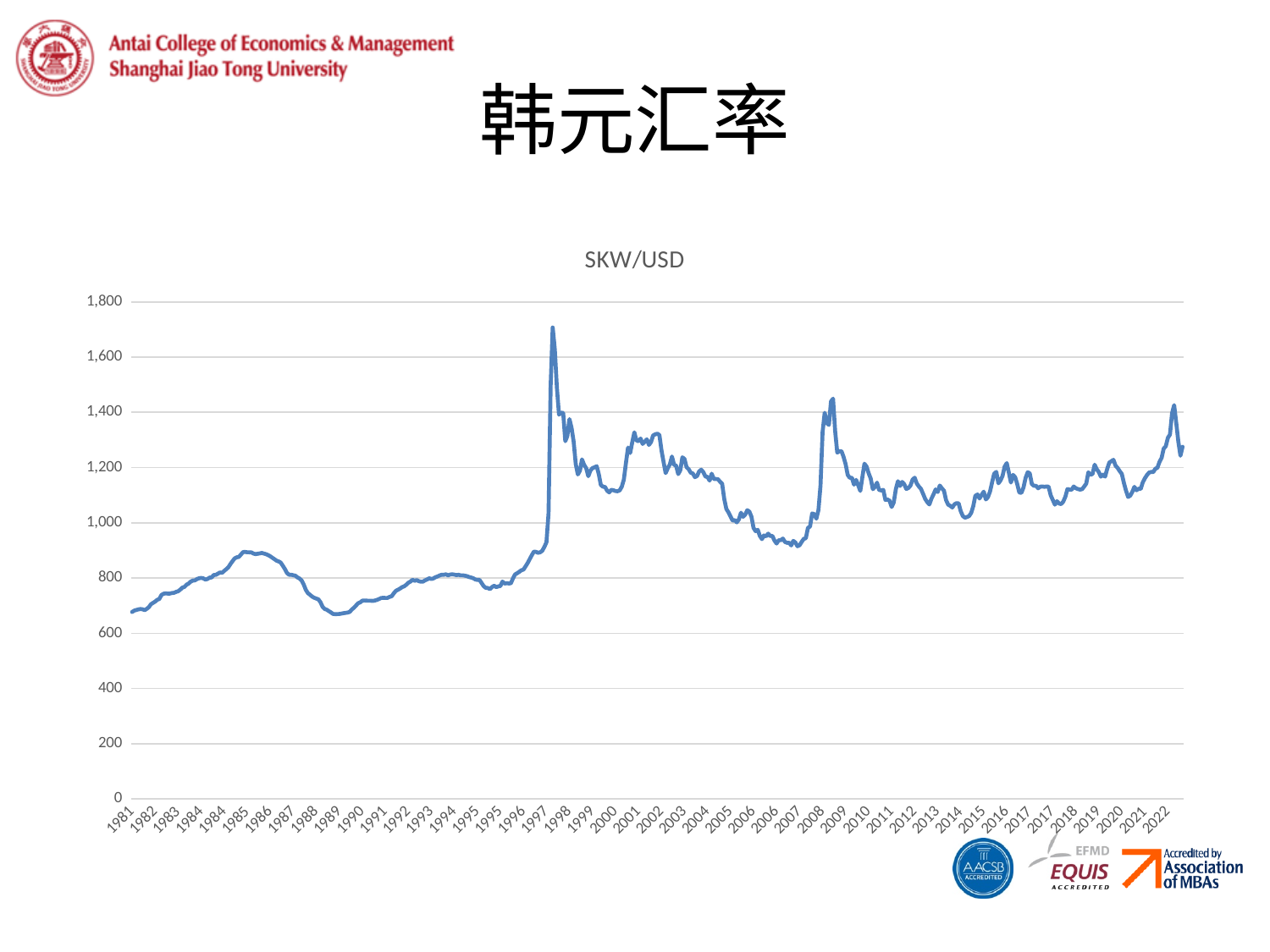

# 韩元汇率

### Chart:

| Category | SKW/USD |
|---|---|
| 29677 | 677.1679 |
| 29707 | 681.905 |
| 29738 | 684.3727 |
| 29768 | 686.4674 |
| 29799 | 687.8071 |
| 29830 | 686.7 |
| 29860 | 683.8143 |
| 29891 | 688.5639 |
| 29921 | 694.6841 |
| 29952 | 705.17 |
| 29983 | 710.0556 |
| 30011 | 714.6761 |
| 30042 | 721.0318 |
| 30072 | 724.35 |
| 30103 | 738.3 |
| 30133 | 743.0643 |
| 30164 | 744.45 |
| 30195 | 743.6119 |
| 30225 | 743.6475 |
| 30256 | 745.6026 |
| 30286 | 746.3587 |
| 30317 | 749.8048 |
| 30348 | 752.1921 |
| 30376 | 757.9413 |
| 30407 | 765.2881 |
| 30437 | 767.9643 |
| 30468 | 775.8227 |
| 30498 | 779.88 |
| 30529 | 787.1935 |
| 30560 | 790.8262 |
| 30590 | 791.37 |
| 30621 | 796.3184 |
| 30651 | 799.2357 |
| 30682 | 800.331 |
| 30713 | 799.1158 |
| 30742 | 794.5136 |
| 30773 | 796.4143 |
| 30803 | 801.5455 |
| 30834 | 802.2048 |
| 30864 | 810.9571 |
| 30895 | 811.4217 |
| 30926 | 815.8211 |
| 30956 | 820.0364 |
| 30987 | 818.8947 |
| 31017 | 825.735 |
| 31048 | 832.1667 |
| 31079 | 839.1647 |
| 31107 | 850.7095 |
| 31138 | 861.2136 |
| 31168 | 871.1091 |
| 31199 | 875.0 |
| 31229 | 876.4591 |
| 31260 | 885.0955 |
| 31291 | 894.0505 |
| 31321 | 894.4955 |
| 31352 | 893.3526 |
| 31382 | 893.1286 |
| 31413 | 892.7476 |
| 31444 | 888.5737 |
| 31472 | 886.6619 |
| 31503 | 887.9545 |
| 31533 | 889.0952 |
| 31564 | 890.7381 |
| 31594 | 888.5909 |
| 31625 | 886.4524 |
| 31656 | 883.0571 |
| 31686 | 878.8091 |
| 31717 | 873.5444 |
| 31747 | 868.4318 |
| 31778 | 862.865 |
| 31809 | 860.2211 |
| 31837 | 856.1091 |
| 31868 | 844.6773 |
| 31898 | 832.535 |
| 31929 | 818.3864 |
| 31959 | 811.813 |
| 31990 | 811.8762 |
| 32021 | 810.0762 |
| 32051 | 808.4714 |
| 32082 | 802.3053 |
| 32112 | 798.3455 |
| 32143 | 791.3158 |
| 32174 | 776.85 |
| 32203 | 757.3696 |
| 32234 | 745.3143 |
| 32264 | 739.4381 |
| 32295 | 732.8818 |
| 32325 | 728.67 |
| 32356 | 725.7435 |
| 32387 | 723.0048 |
| 32417 | 712.725 |
| 32448 | 696.085 |
| 32478 | 687.8952 |
| 32509 | 685.285 |
| 32540 | 680.2842 |
| 32568 | 675.6795 |
| 32599 | 669.9947 |
| 32629 | 669.2476 |
| 32660 | 669.4333 |
| 32690 | 669.835 |
| 32721 | 671.1341 |
| 32752 | 672.7294 |
| 32782 | 673.8579 |
| 32813 | 674.9381 |
| 32843 | 677.655 |
| 32874 | 686.1842 |
| 32905 | 692.4737 |
| 32933 | 700.4952 |
| 32964 | 708.7619 |
| 32994 | 711.8476 |
| 33025 | 718.0714 |
| 33055 | 718.745 |
| 33086 | 718.2591 |
| 33117 | 717.8737 |
| 33147 | 717.7611 |
| 33178 | 717.03 |
| 33208 | 718.575 |
| 33239 | 720.825 |
| 33270 | 723.9706 |
| 33298 | 727.7316 |
| 33329 | 728.3571 |
| 33359 | 727.9905 |
| 33390 | 727.9722 |
| 33420 | 731.7636 |
| 33451 | 733.9045 |
| 33482 | 744.1789 |
| 33512 | 753.54 |
| 33543 | 757.4368 |
| 33573 | 761.681 |
| 33604 | 767.0905 |
| 33635 | 769.9333 |
| 33664 | 775.675 |
| 33695 | 783.0045 |
| 33725 | 787.3526 |
| 33756 | 793.6 |
| 33786 | 789.9273 |
| 33817 | 792.5619 |
| 33848 | 788.7611 |
| 33878 | 786.7905 |
| 33909 | 787.0947 |
| 33939 | 791.7455 |
| 33970 | 794.8722 |
| 34001 | 799.2526 |
| 34029 | 796.4174 |
| 34060 | 798.6136 |
| 34090 | 803.1947 |
| 34121 | 805.9136 |
| 34151 | 809.581 |
| 34182 | 811.9409 |
| 34213 | 811.8429 |
| 34243 | 813.45 |
| 34274 | 809.79 |
| 34304 | 812.5696 |
| 34335 | 813.545 |
| 34366 | 812.2421 |
| 34394 | 810.687 |
| 34425 | 811.7095 |
| 34455 | 809.7905 |
| 34486 | 809.8636 |
| 34516 | 808.39 |
| 34547 | 806.8304 |
| 34578 | 803.6905 |
| 34608 | 801.975 |
| 34639 | 799.455 |
| 34669 | 794.8143 |
| 34700 | 793.075 |
| 34731 | 793.1947 |
| 34759 | 781.813 |
| 34790 | 770.61 |
| 34820 | 764.4318 |
| 34851 | 763.8818 |
| 34881 | 760.045 |
| 34912 | 767.4217 |
| 34943 | 772.04 |
| 34973 | 767.1952 |
| 35004 | 769.781 |
| 35034 | 771.305 |
| 35065 | 787.1333 |
| 35096 | 780.115 |
| 35125 | 781.3143 |
| 35156 | 780.4182 |
| 35186 | 780.8591 |
| 35217 | 798.45 |
| 35247 | 813.0318 |
| 35278 | 817.5227 |
| 35309 | 822.4 |
| 35339 | 828.2364 |
| 35370 | 830.5632 |
| 35400 | 841.919 |
| 35431 | 854.0714 |
| 35462 | 868.3947 |
| 35490 | 882.619 |
| 35521 | 895.5682 |
| 35551 | 894.6667 |
| 35582 | 891.4048 |
| 35612 | 893.0909 |
| 35643 | 898.7095 |
| 35674 | 912.5048 |
| 35704 | 929.4182 |
| 35735 | 1035.2235 |
| 35765 | 1496.9 |
| 35796 | 1707.3 |
| 35827 | 1628.4211 |
| 35855 | 1489.3571 |
| 35886 | 1391.5455 |
| 35916 | 1399.05 |
| 35947 | 1397.7727 |
| 35977 | 1295.7609 |
| 36008 | 1314.2857 |
| 36039 | 1375.5381 |
| 36069 | 1344.1429 |
| 36100 | 1294.0105 |
| 36130 | 1213.2182 |
| 36161 | 1175.1053 |
| 36192 | 1188.8368 |
| 36220 | 1229.7217 |
| 36251 | 1209.9636 |
| 36281 | 1197.92 |
| 36312 | 1168.9136 |
| 36342 | 1189.0952 |
| 36373 | 1198.3091 |
| 36404 | 1201.0 |
| 36434 | 1205.285 |
| 36465 | 1176.975 |
| 36495 | 1136.8043 |
| 36526 | 1130.99 |
| 36557 | 1129.7455 |
| 36586 | 1116.3904 |
| 36617 | 1110.32 |
| 36647 | 1119.4864 |
| 36678 | 1117.935 |
| 36708 | 1115.075 |
| 36739 | 1114.467 |
| 36770 | 1117.57 |
| 36800 | 1131.099 |
| 36831 | 1156.5429 |
| 36861 | 1216.935 |
| 36892 | 1272.6343 |
| 36923 | 1252.8526 |
| 36951 | 1291.405 |
| 36982 | 1327.7571 |
| 37012 | 1298.8955 |
| 37043 | 1295.0476 |
| 37073 | 1305.2381 |
| 37104 | 1285.6522 |
| 37135 | 1293.8333 |
| 37165 | 1302.3636 |
| 37196 | 1282.1 |
| 37226 | 1292.285 |
| 37257 | 1316.3381 |
| 37288 | 1320.5526 |
| 37316 | 1322.9048 |
| 37347 | 1318.0909 |
| 37377 | 1262.2 |
| 37408 | 1219.695 |
| 37438 | 1179.9868 |
| 37469 | 1197.5091 |
| 37500 | 1211.605 |
| 37530 | 1240.1909 |
| 37561 | 1210.2 |
| 37591 | 1206.6143 |
| 37622 | 1176.4524 |
| 37653 | 1190.3684 |
| 37681 | 1237.2 |
| 37712 | 1231.1045 |
| 37742 | 1201.2333 |
| 37773 | 1194.1429 |
| 37803 | 1181.1636 |
| 37834 | 1178.6 |
| 37865 | 1165.4048 |
| 37895 | 1169.3409 |
| 37926 | 1186.3889 |
| 37956 | 1192.3364 |
| 37987 | 1183.345 |
| 38018 | 1167.5316 |
| 38047 | 1166.287 |
| 38078 | 1152.8636 |
| 38108 | 1177.875 |
| 38139 | 1159.0227 |
| 38169 | 1158.7 |
| 38200 | 1158.0318 |
| 38231 | 1148.719 |
| 38261 | 1141.57 |
| 38292 | 1086.435 |
| 38322 | 1050.3739 |
| 38353 | 1037.9825 |
| 38384 | 1023.1105 |
| 38412 | 1007.7761 |
| 38443 | 1010.0667 |
| 38473 | 1001.8386 |
| 38504 | 1012.46 |
| 38534 | 1036.56 |
| 38565 | 1021.6804 |
| 38596 | 1029.8433 |
| 38626 | 1045.8775 |
| 38657 | 1040.76 |
| 38687 | 1022.381 |
| 38718 | 981.435 |
| 38749 | 969.8447 |
| 38777 | 974.7109 |
| 38808 | 952.595 |
| 38838 | 940.8168 |
| 38869 | 954.45 |
| 38899 | 950.81 |
| 38930 | 960.9522 |
| 38961 | 952.29 |
| 38991 | 952.6429 |
| 39022 | 935.4143 |
| 39052 | 924.98 |
| 39083 | 936.7619 |
| 39114 | 936.9 |
| 39142 | 942.8841 |
| 39173 | 930.6905 |
| 39203 | 927.5636 |
| 39234 | 927.8667 |
| 39264 | 918.119 |
| 39295 | 934.4848 |
| 39326 | 928.595 |
| 39356 | 914.9435 |
| 39387 | 918.8095 |
| 39417 | 931.095 |
| 39448 | 942.0571 |
| 39479 | 944.005 |
| 39508 | 981.7348 |
| 39539 | 986.8636 |
| 39569 | 1034.1333 |
| 39600 | 1031.4857 |
| 39630 | 1015.0545 |
| 39661 | 1046.1143 |
| 39692 | 1134.8667 |
| 39722 | 1329.1877 |
| 39753 | 1398.7044 |
| 39783 | 1361.5727 |
| 39814 | 1354.3975 |
| 39845 | 1439.5842 |
| 39873 | 1449.6159 |
| 39904 | 1332.125 |
| 39934 | 1254.345 |
| 39965 | 1259.2932 |
| 39995 | 1259.6739 |
| 40026 | 1238.9952 |
| 40057 | 1211.8643 |
| 40087 | 1173.7405 |
| 40118 | 1162.8368 |
| 40148 | 1163.3109 |
| 40179 | 1138.1947 |
| 40210 | 1155.6553 |
| 40238 | 1136.0822 |
| 40269 | 1115.4591 |
| 40299 | 1164.841 |
| 40330 | 1214.1114 |
| 40360 | 1203.8095 |
| 40391 | 1179.5159 |
| 40422 | 1159.931 |
| 40452 | 1121.94 |
| 40483 | 1129.623 |
| 40513 | 1145.4833 |
| 40544 | 1118.8675 |
| 40575 | 1117.4368 |
| 40603 | 1119.2674 |
| 40634 | 1083.1762 |
| 40664 | 1084.3619 |
| 40695 | 1080.4523 |
| 40725 | 1057.425 |
| 40756 | 1073.887 |
| 40787 | 1121.9095 |
| 40817 | 1150.685 |
| 40848 | 1133.4775 |
| 40878 | 1148.1262 |
| 40909 | 1140.3275 |
| 40940 | 1122.69 |
| 40969 | 1126.17 |
| 41000 | 1135.0238 |
| 41030 | 1156.6914 |
| 41061 | 1163.3886 |
| 41091 | 1142.2781 |
| 41122 | 1131.7457 |
| 41153 | 1122.9911 |
| 41183 | 1105.3823 |
| 41214 | 1086.9525 |
| 41244 | 1075.2225 |
| 41275 | 1066.5205 |
| 41306 | 1087.3084 |
| 41334 | 1102.871 |
| 41365 | 1120.8977 |
| 41395 | 1111.4945 |
| 41426 | 1135.0085 |
| 41456 | 1125.03 |
| 41487 | 1115.9418 |
| 41518 | 1082.3115 |
| 41548 | 1065.8573 |
| 41579 | 1061.5637 |
| 41609 | 1055.6348 |
| 41640 | 1067.1267 |
| 41671 | 1071.3063 |
| 41699 | 1070.491 |
| 41730 | 1042.635 |
| 41760 | 1024.7867 |
| 41791 | 1018.7443 |
| 41821 | 1021.0341 |
| 41852 | 1024.55 |
| 41883 | 1035.8914 |
| 41913 | 1060.3359 |
| 41944 | 1097.8728 |
| 41974 | 1102.6224 |
| 42005 | 1088.13 |
| 42036 | 1101.4605 |
| 42064 | 1112.9005 |
| 42095 | 1084.6709 |
| 42125 | 1092.6365 |
| 42156 | 1112.8832 |
| 42186 | 1146.5468 |
| 42217 | 1178.1438 |
| 42248 | 1184.33 |
| 42278 | 1143.199 |
| 42309 | 1153.4721 |
| 42339 | 1169.9464 |
| 42370 | 1203.3179 |
| 42401 | 1216.2285 |
| 42430 | 1181.573 |
| 42461 | 1145.7967 |
| 42491 | 1173.7905 |
| 42522 | 1165.2023 |
| 42552 | 1140.865 |
| 42583 | 1110.0183 |
| 42614 | 1108.3638 |
| 42644 | 1128.166 |
| 42675 | 1162.708 |
| 42705 | 1183.07 |
| 42736 | 1179.1074 |
| 42767 | 1140.4874 |
| 42795 | 1133.8617 |
| 42826 | 1134.1755 |
| 42856 | 1125.1359 |
| 42887 | 1130.8464 |
| 42917 | 1131.746 |
| 42948 | 1130.27 |
| 42979 | 1131.599 |
| 43009 | 1130.8838 |
| 43040 | 1099.7945 |
| 43070 | 1082.902 |
| 43101 | 1065.641 |
| 43132 | 1078.4747 |
| 43160 | 1069.9418 |
| 43191 | 1068.0452 |
| 43221 | 1076.6595 |
| 43252 | 1094.3552 |
| 43282 | 1122.2029 |
| 43313 | 1120.427 |
| 43344 | 1119.82 |
| 43374 | 1131.615 |
| 43405 | 1125.345 |
| 43435 | 1122.4244 |
| 43466 | 1120.33 |
| 43497 | 1121.8333 |
| 43525 | 1131.6005 |
| 43556 | 1142.165 |
| 43586 | 1182.9527 |
| 43617 | 1173.7845 |
| 43647 | 1177.2345 |
| 43678 | 1210.3782 |
| 43709 | 1194.1145 |
| 43739 | 1183.4473 |
| 43770 | 1167.2989 |
| 43800 | 1174.7052 |
| 43831 | 1167.4624 |
| 43862 | 1195.3358 |
| 43891 | 1218.1945 |
| 43922 | 1223.1309 |
| 43952 | 1228.134 |
| 43983 | 1206.9459 |
| 44013 | 1198.6186 |
| 44044 | 1186.8562 |
| 44075 | 1176.8619 |
| 44105 | 1143.7681 |
| 44136 | 1116.0978 |
| 44166 | 1093.7876 |
| 44197 | 1098.2367 |
| 44228 | 1111.8137 |
| 44256 | 1130.2543 |
| 44287 | 1117.8555 |
| 44317 | 1123.6565 |
| 44348 | 1122.6073 |
| 44378 | 1146.3948 |
| 44409 | 1160.9945 |
| 44440 | 1172.819 |
| 44470 | 1181.89 |
| 44501 | 1184.06 |
| 44531 | 1183.8871 |
| 44562 | 1196.0345 |
| 44593 | 1199.1226 |
| 44621 | 1220.8409 |
| 44652 | 1235.1533 |
| 44682 | 1268.8081 |
| 44713 | 1277.4057 |
| 44743 | 1308.0295 |
| 44774 | 1319.4122 |
| 44805 | 1396.3729 |
| 44835 | 1426.065 |
| 44866 | 1361.79 |
| 44896 | 1293.5629 |
| 44927 | 1243.0705 |
| 44958 | 1275.4205 |